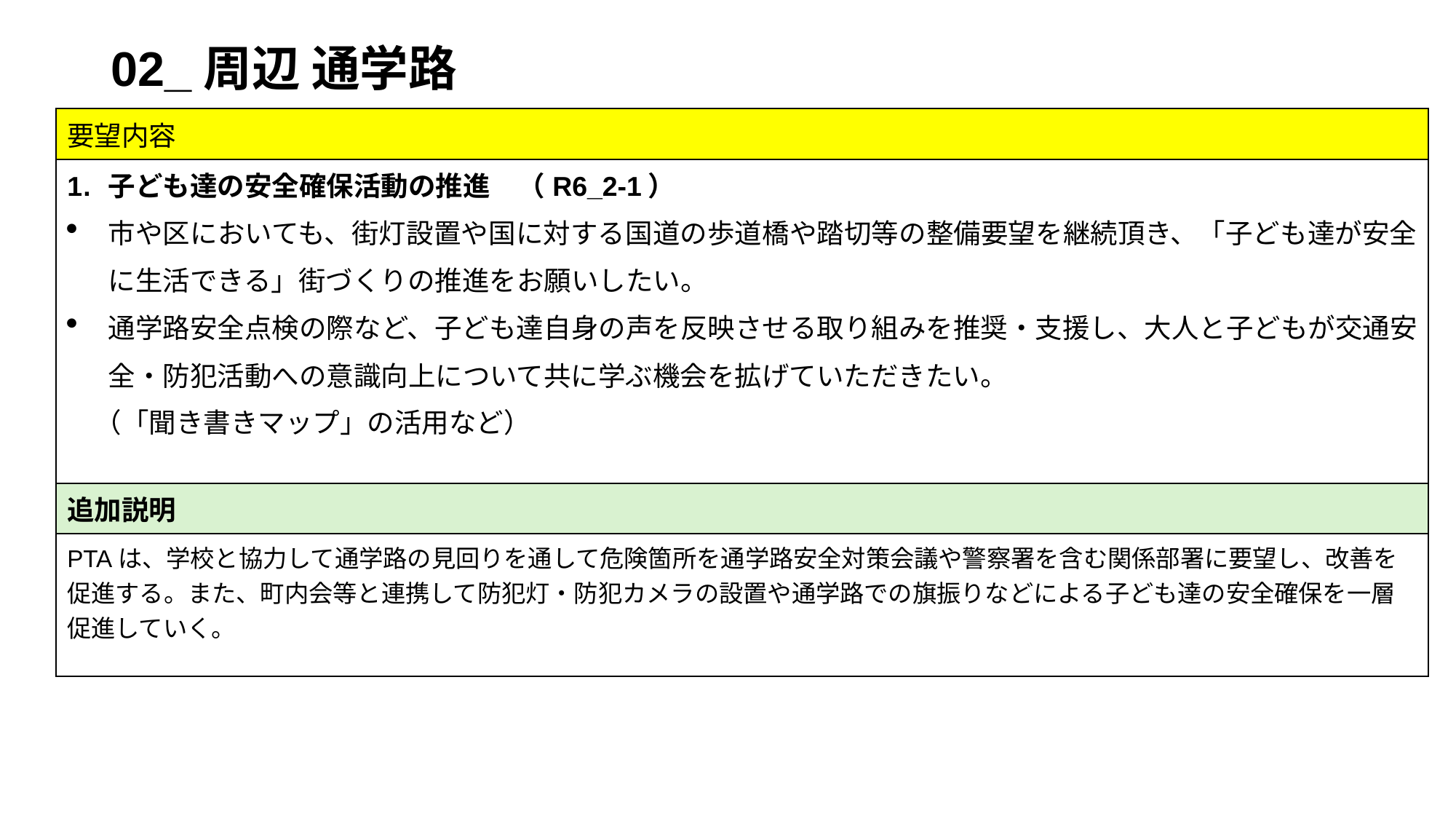

# 02_周辺 通学路
| 要望内容 |
| --- |
| 子ども達の安全確保活動の推進　（R6\_2-1） 市や区においても、街灯設置や国に対する国道の歩道橋や踏切等の整備要望を継続頂き、「子ども達が安全に生活できる」街づくりの推進をお願いしたい。 通学路安全点検の際など、子ども達自身の声を反映させる取り組みを推奨・支援し、大人と子どもが交通安全・防犯活動への意識向上について共に学ぶ機会を拡げていただきたい。 　（「聞き書きマップ」の活用など） |
| 追加説明 |
| PTAは、学校と協力して通学路の見回りを通して危険箇所を通学路安全対策会議や警察署を含む関係部署に要望し、改善を促進する。また、町内会等と連携して防犯灯・防犯カメラの設置や通学路での旗振りなどによる子ども達の安全確保を一層促進していく。 |